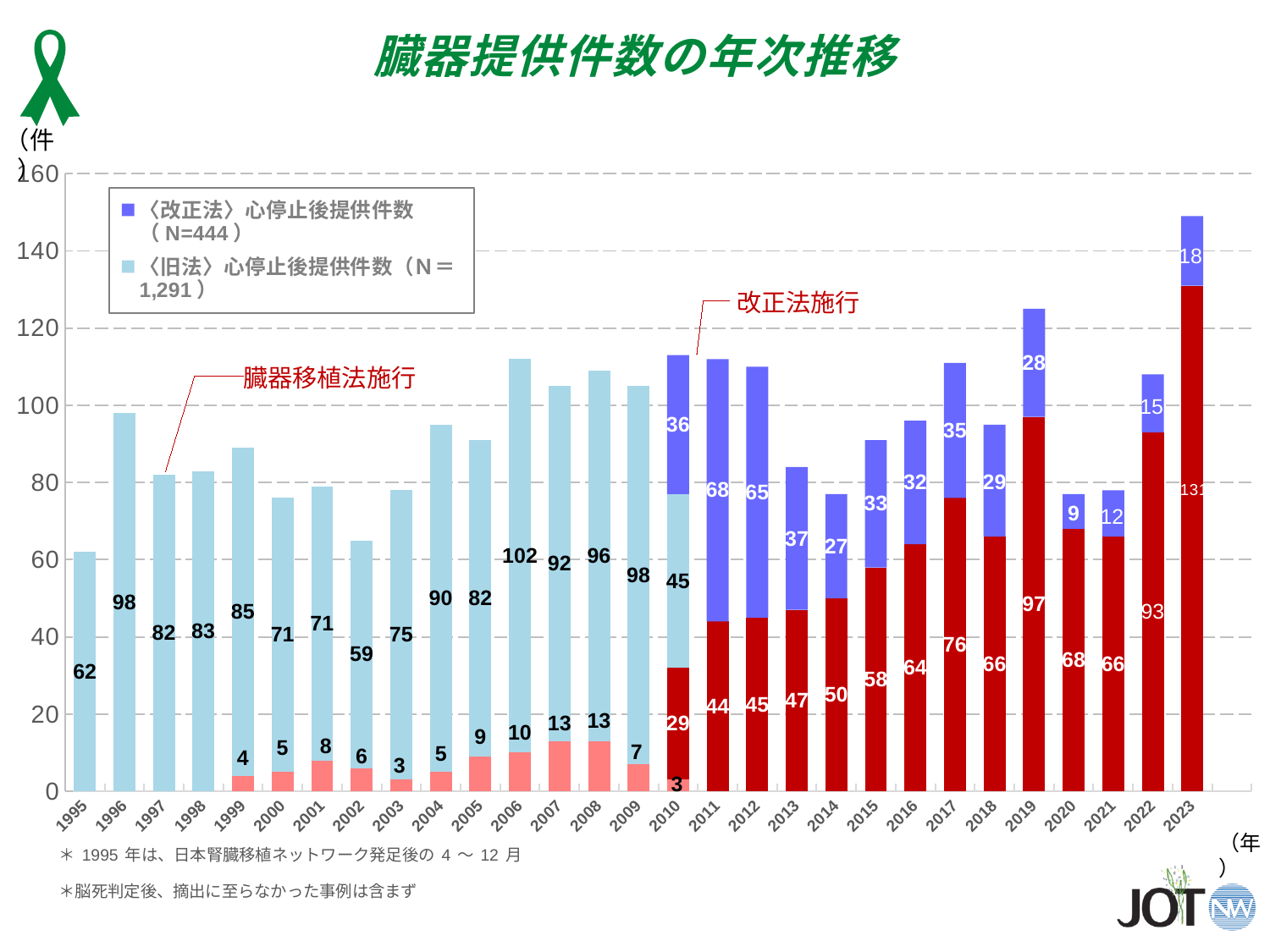

臓器提供件数の年次推移
（件）

[unsupported chart]

改正法施行
臓器移植法施行
（年）
＊1995年は、日本腎臓移植ネットワーク発足後の4～12月
＊脳死判定後、摘出に至らなかった事例は含まず